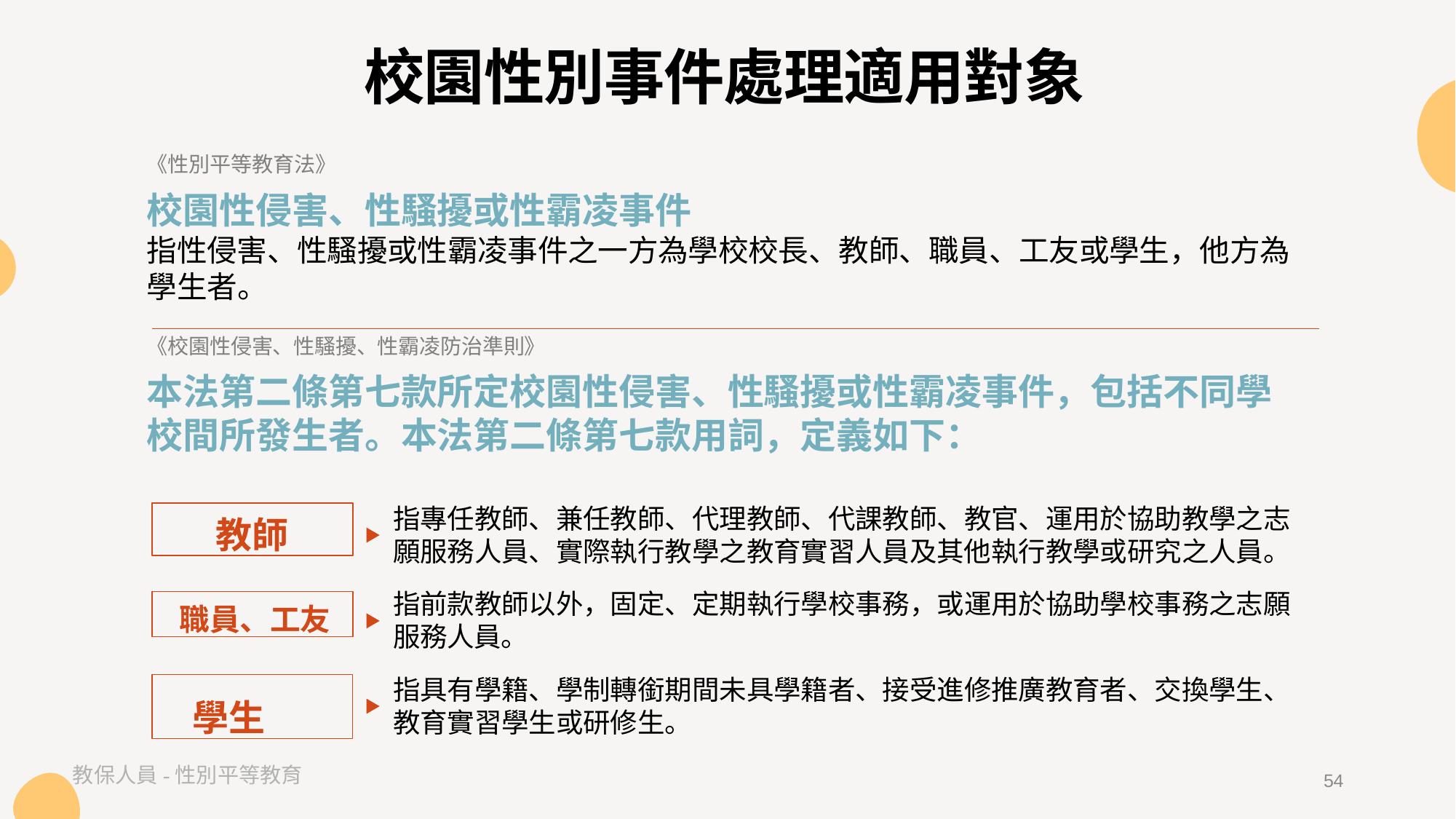

# 校園性別事件處理適用對象

《性別平等教育法》
校園性侵害、性騷擾或性霸凌事件
指性侵害、性騷擾或性霸凌事件之一方為學校校長、教師、職員、工友或學生，他方為學生者。

《校園性侵害、性騷擾、性霸凌防治準則》
本法第二條第七款所定校園性侵害、性騷擾或性霸凌事件，包括不同學校間所發生者。本法第二條第七款用詞，定義如下：

指專任教師、兼任教師、代理教師、代課教師、教官、運用於協助教學之志願服務人員、實際執行教學之教育實習人員及其他執行教學或研究之人員。
指前款教師以外，固定、定期執行學校事務，或運用於協助學校事務之志願服務人員。
指具有學籍、學制轉銜期間未具學籍者、接受進修推廣教育者、交換學生、教育實習學生或研修生。
教師

職員、工友

學生

教保人員-性別平等教育
54